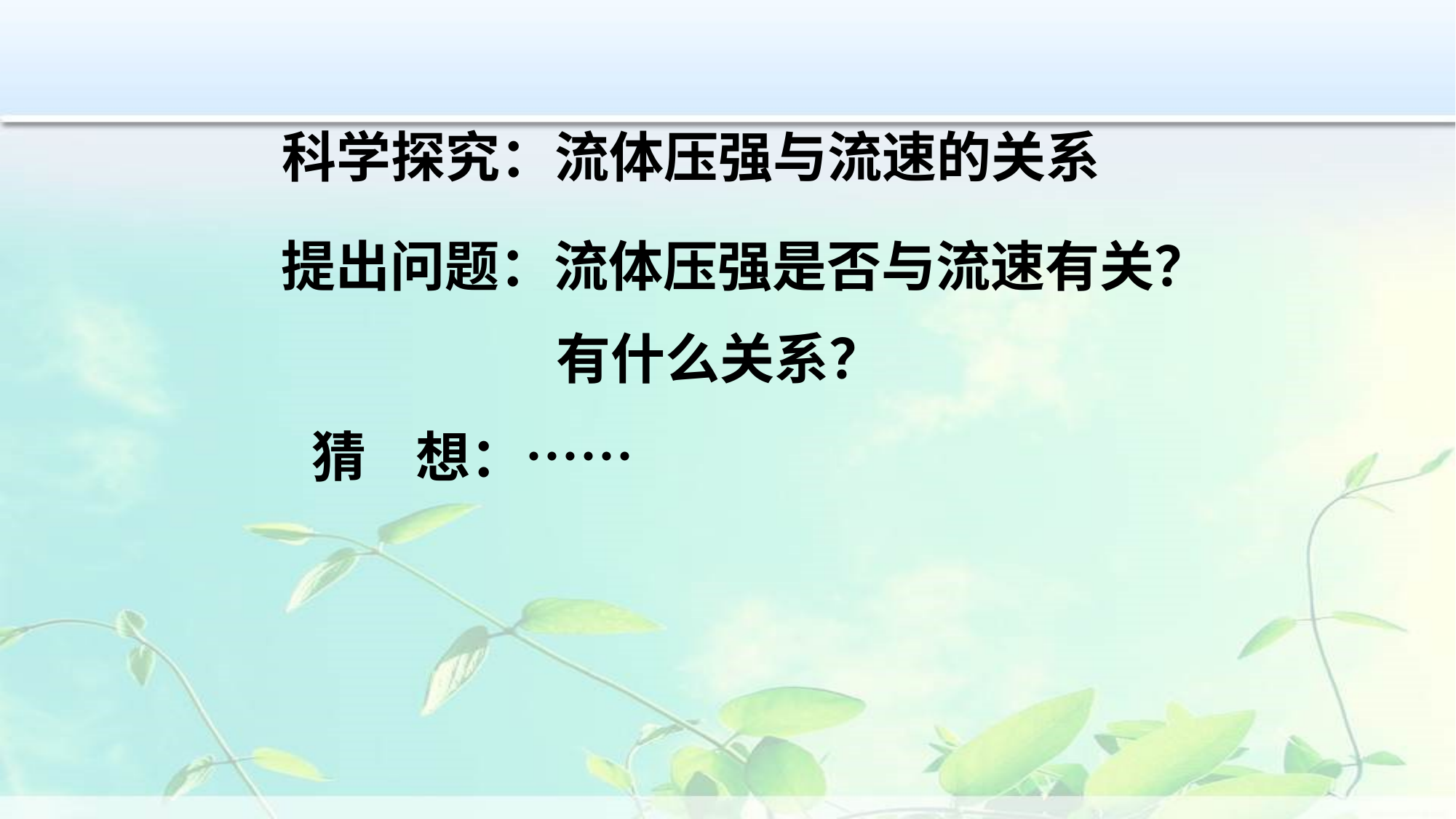

科学探究：流体压强与流速的关系
 提出问题：流体压强是否与流速有关？
有什么关系？
猜    想：……